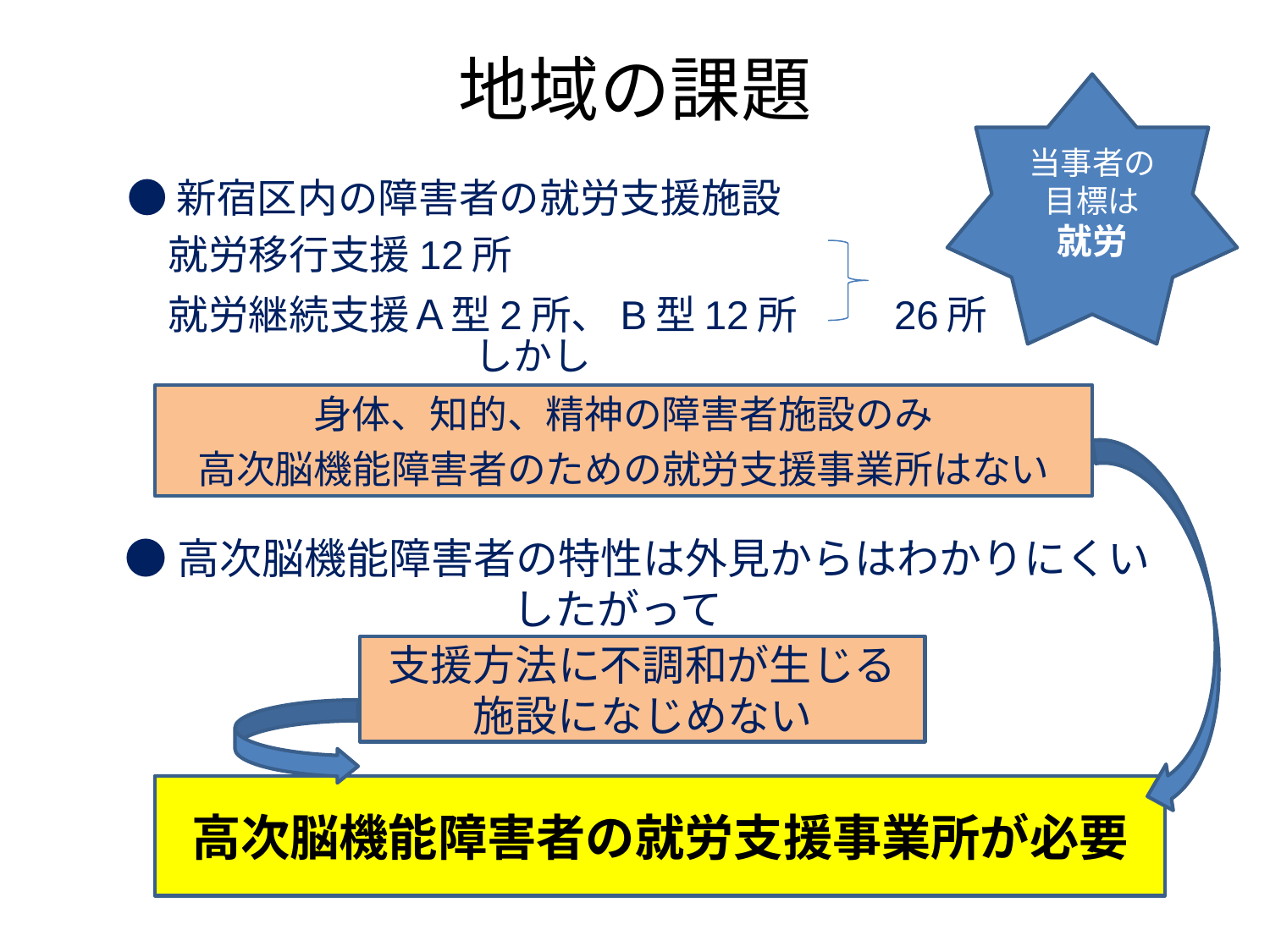

# 地域の課題
当事者の目標は
就労
●新宿区内の障害者の就労支援施設
　就労移行支援12所
　就労継続支援Ａ型2所、B型12所　　26所

しかし
身体、知的、精神の障害者施設のみ
高次脳機能障害者のための就労支援事業所はない

●高次脳機能障害者の特性は外見からはわかりにくい
したがって
支援方法に不調和が生じる
施設になじめない

高次脳機能障害者の就労支援事業所が必要